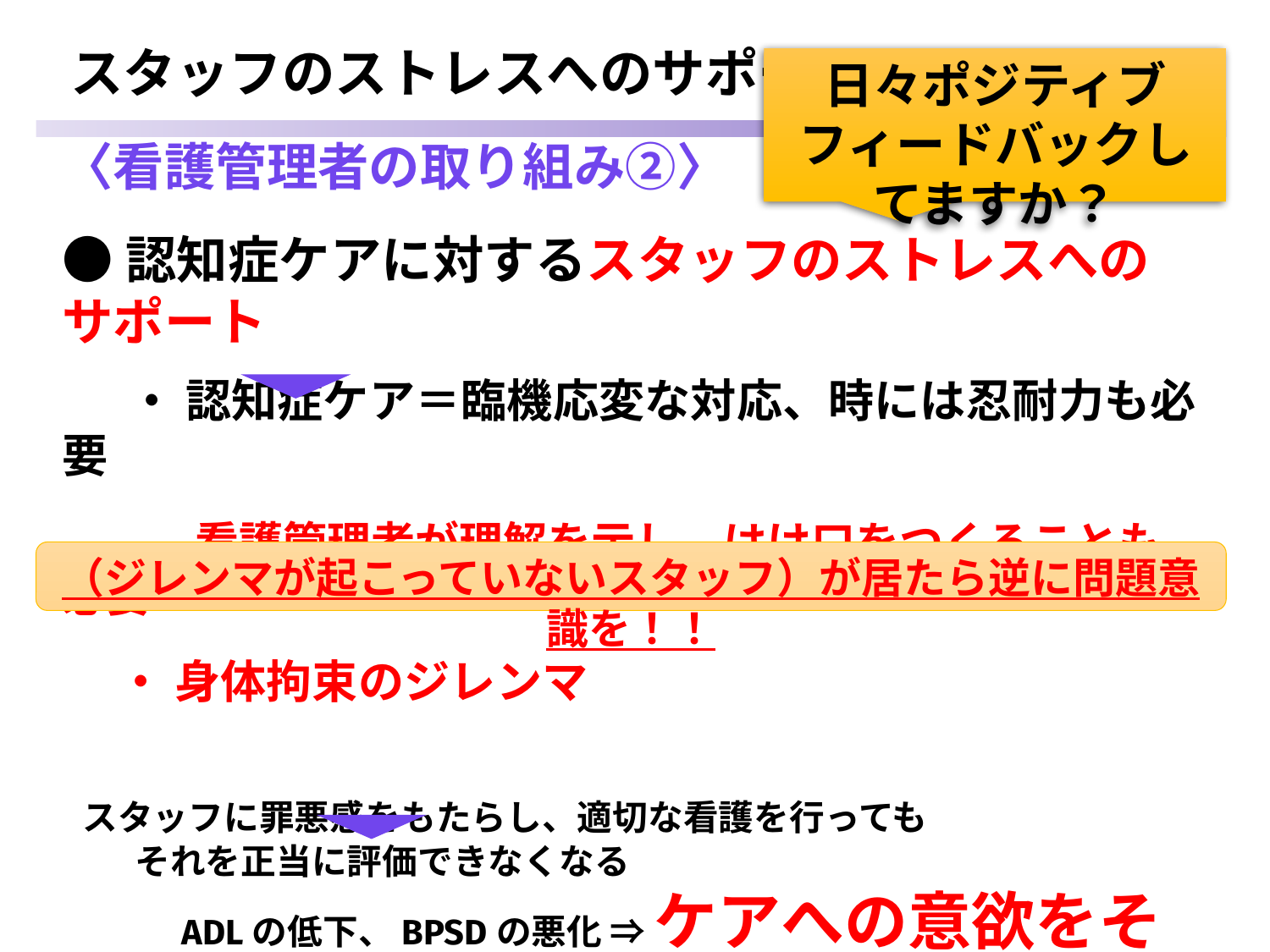

# スタッフのストレスへのサポート
日々ポジティブフィードバックしてますか？

〈看護管理者の取り組み②〉
●認知症ケアに対するスタッフのストレスへのサポート
 　・ 認知症ケア＝臨機応変な対応、時には忍耐力も必要
　　    看護管理者が理解を示し、はけ口をつくることも必要
　 ・ 身体拘束のジレンマ

 スタッフに罪悪感をもたらし、適切な看護を行っても
        それを正当に評価できなくなる
　　     ADLの低下、BPSDの悪化 ⇒ ケアへの意欲をそぐ

　    　適切な評価に基づいた身体拘束の判断と中止の決定
　  　  身体拘束に頼らないケアをめざす取り組み

（ジレンマが起こっていないスタッフ）が居たら逆に問題意識を！！